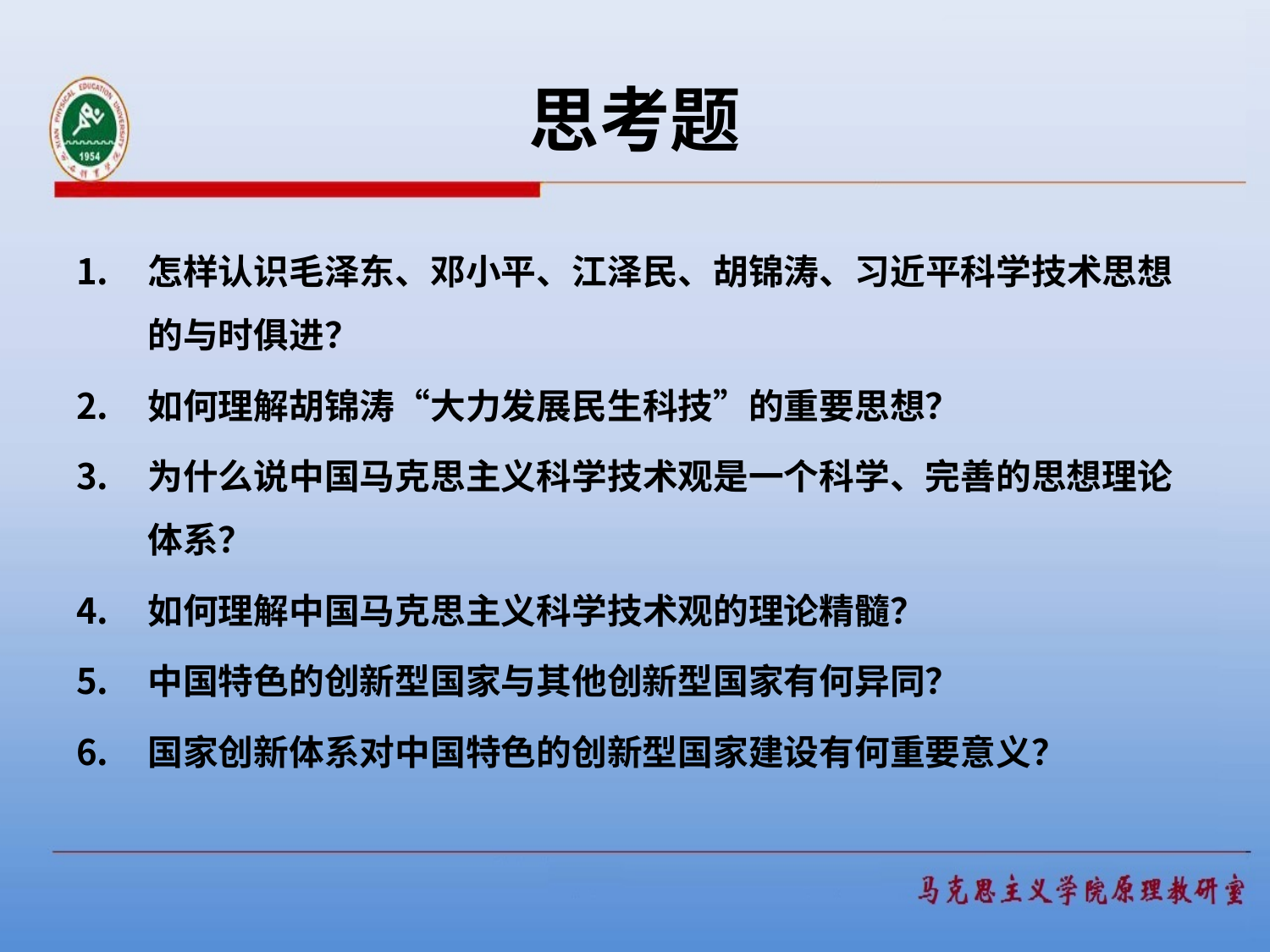

# 思考题
怎样认识毛泽东、邓小平、江泽民、胡锦涛、习近平科学技术思想的与时俱进？
如何理解胡锦涛“大力发展民生科技”的重要思想？
为什么说中国马克思主义科学技术观是一个科学、完善的思想理论体系？
如何理解中国马克思主义科学技术观的理论精髓？
中国特色的创新型国家与其他创新型国家有何异同？
国家创新体系对中国特色的创新型国家建设有何重要意义？